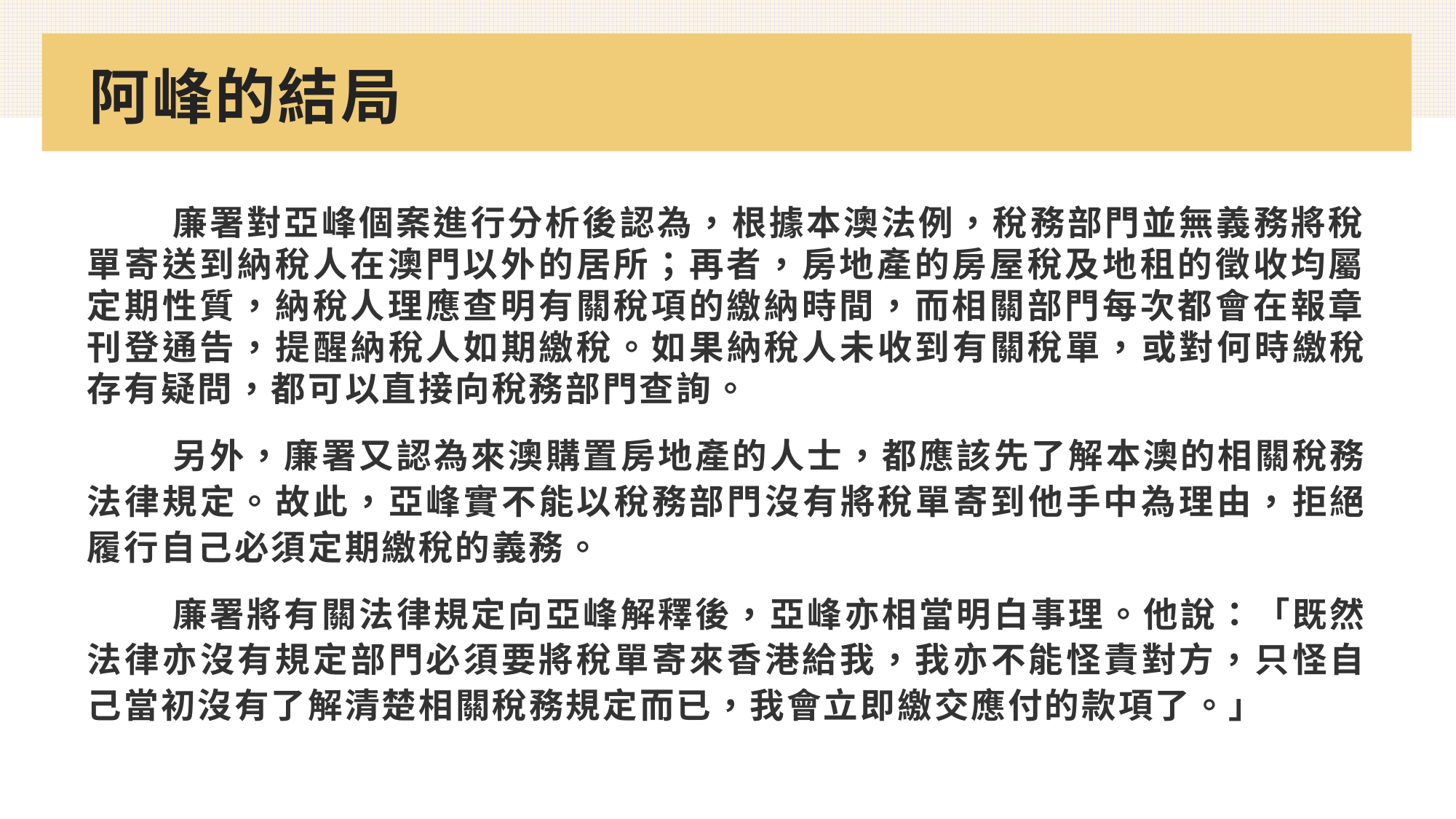

# 阿峰的結局
    廉署對亞峰個案進行分析後認為，根據本澳法例，稅務部門並無義務將稅單寄送到納稅人在澳門以外的居所；再者，房地產的房屋稅及地租的徵收均屬定期性質，納稅人理應查明有關稅項的繳納時間，而相關部門每次都會在報章刊登通告，提醒納稅人如期繳稅。如果納稅人未收到有關稅單，或對何時繳稅存有疑問，都可以直接向稅務部門查詢。
    另外，廉署又認為來澳購置房地產的人士，都應該先了解本澳的相關稅務法律規定。故此，亞峰實不能以稅務部門沒有將稅單寄到他手中為理由，拒絕履行自己必須定期繳稅的義務。
    廉署將有關法律規定向亞峰解釋後，亞峰亦相當明白事理。他說：「既然法律亦沒有規定部門必須要將稅單寄來香港給我，我亦不能怪責對方，只怪自己當初沒有了解清楚相關稅務規定而已，我會立即繳交應付的款項了。」